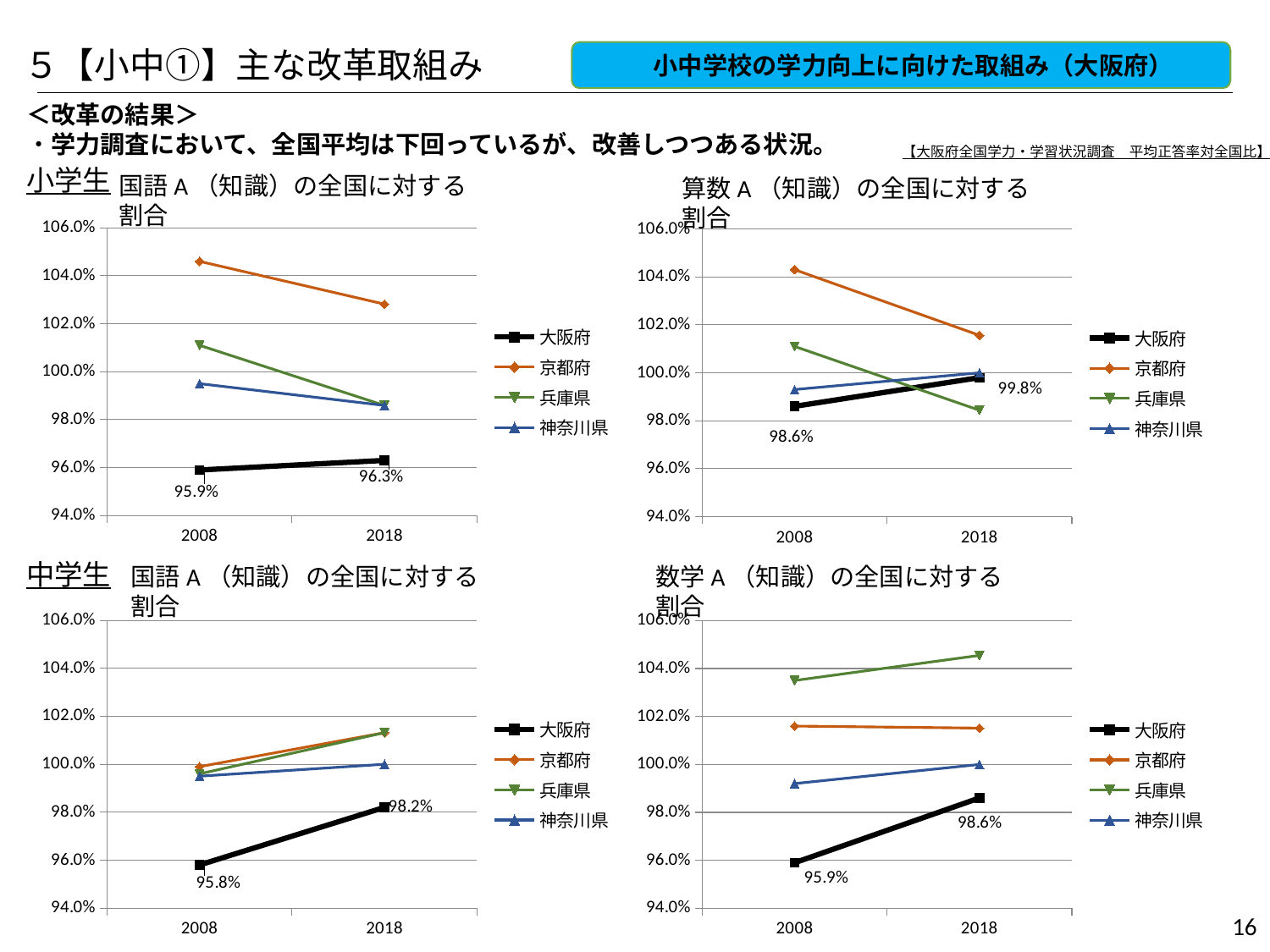

５【小中①】主な改革取組み
　小中学校の学力向上に向けた取組み（大阪府）
＜改革の結果＞
・学力調査において、全国平均は下回っているが、改善しつつある状況。
【大阪府全国学力・学習状況調査　平均正答率対全国比】
小学生
国語A（知識）の全国に対する割合
算数A（知識）の全国に対する割合

### Chart

| Category | 大阪府 | 京都府 | 兵庫県 | 神奈川県 |
|---|---|---|---|---|
| 2008 | 0.959 | 1.046 | 1.011 | 0.995 |
| 2018 | 0.963 | 1.028169014084507 | 0.9859154929577465 | 0.9859154929577465 |

### Chart

| Category | 大阪府 | 京都府 | 兵庫県 | 神奈川県 |
|---|---|---|---|---|
| 2008 | 0.986 | 1.043 | 1.011 | 0.993 |
| 2018 | 0.998 | 1.015625 | 0.984375 | 1.0 |
中学生
国語A（知識）の全国に対する割合
数学A（知識）の全国に対する割合

### Chart

| Category | 大阪府 | 京都府 | 兵庫県 | 神奈川県 |
|---|---|---|---|---|
| 2008 | 0.958 | 0.999 | 0.996 | 0.995 |
| 2018 | 0.982 | 1.013157894736842 | 1.013157894736842 | 1.0 |

### Chart

| Category | 大阪府 | 京都府 | 兵庫県 | 神奈川県 |
|---|---|---|---|---|
| 2008 | 0.959 | 1.016 | 1.035 | 0.992 |
| 2018 | 0.986 | 1.0151515151515151 | 1.0454545454545454 | 1.0 |
16